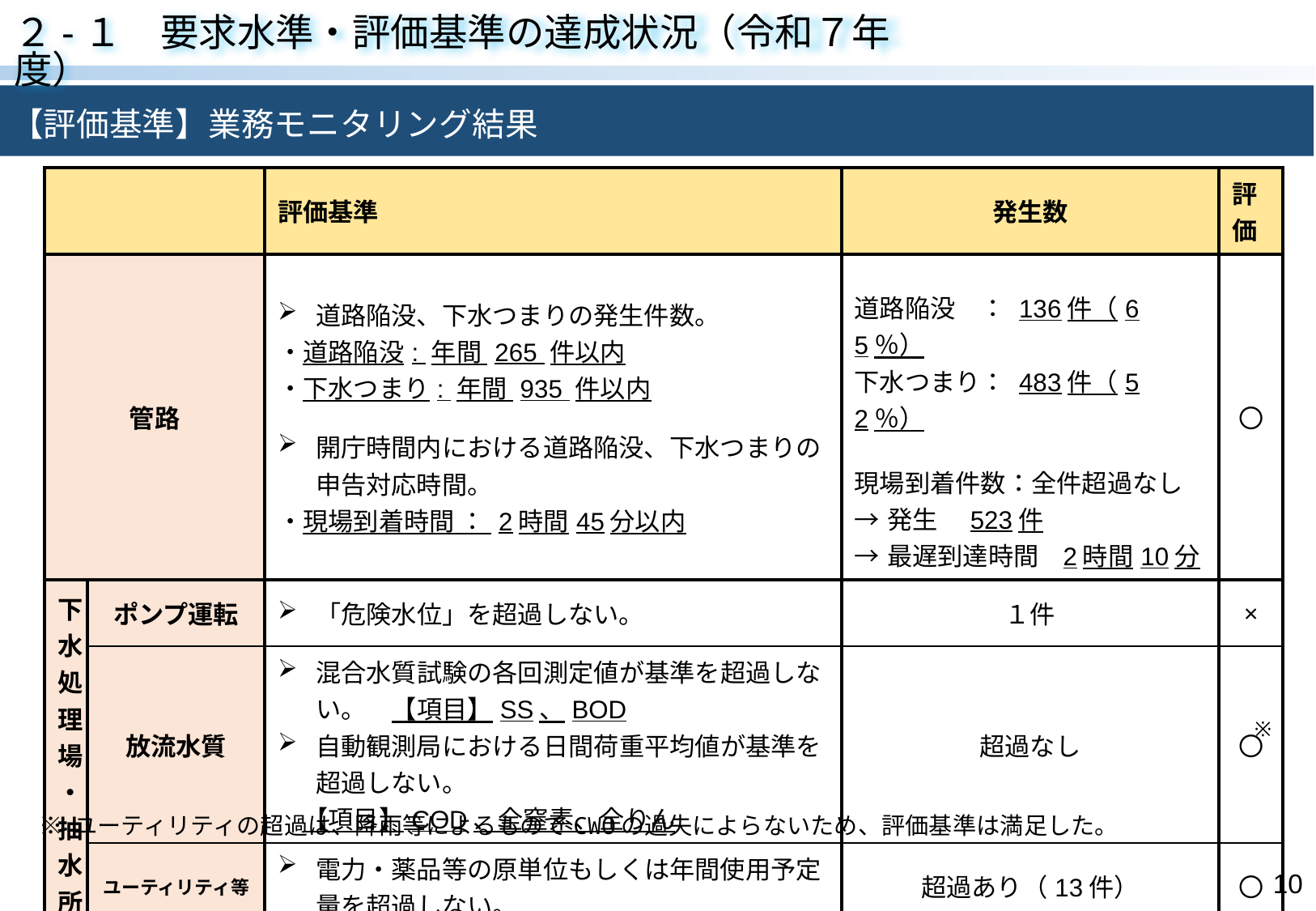

２-１　要求水準・評価基準の達成状況（令和７年度）
【評価基準】業務モニタリング結果
|  |  | 評価基準 | 発生数 | 評価 |
| --- | --- | --- | --- | --- |
| 管路 |  | 道路陥没、下水つまりの発生件数。 ・道路陥没: 年間 265 件以内 ・下水つまり: 年間 935 件以内 開庁時間内における道路陥没、下水つまりの申告対応時間。 　 ・現場到着時間 ： 2時間45分以内 | 道路陥没　： 136件（65％） 下水つまり： 483件（52％）　 現場到着件数：全件超過なし →発生　523件 →最遅到達時間 2時間10分 | 〇 |
| 下水処理場・抽水所 | ポンプ運転 | 「危険水位」を超過しない。 | １件 | × |
|  | 放流水質 | 混合水質試験の各回測定値が基準を超過しない。　【項目】SS、BOD 自動観測局における日間荷重平均値が基準を超過しない。 　【項目】COD、全窒素、全りん | 超過なし | 〇 |
|  | ユーティリティ等 | 電力・薬品等の原単位もしくは年間使用予定量を超過しない。 | 超過あり（13件） | 〇 |
※
※ ユーティリティの超過は、降雨等によるものでCWOの過失によらないため、評価基準は満足した。
10